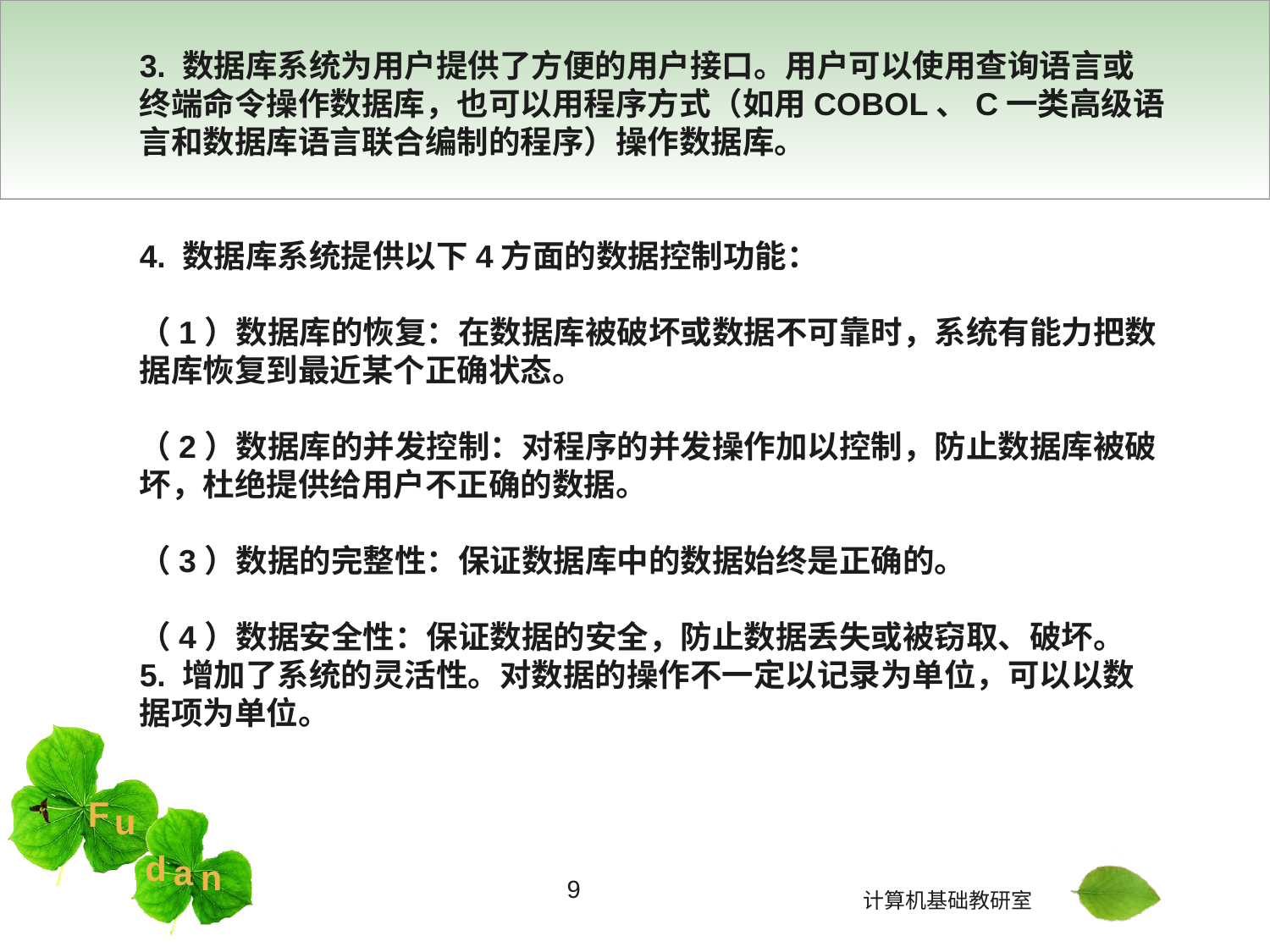

3. 数据库系统为用户提供了方便的用户接口。用户可以使用查询语言或终端命令操作数据库，也可以用程序方式（如用COBOL、C一类高级语言和数据库语言联合编制的程序）操作数据库。

4. 数据库系统提供以下4方面的数据控制功能：

（1）数据库的恢复：在数据库被破坏或数据不可靠时，系统有能力把数据库恢复到最近某个正确状态。

（2）数据库的并发控制：对程序的并发操作加以控制，防止数据库被破坏，杜绝提供给用户不正确的数据。

（3）数据的完整性：保证数据库中的数据始终是正确的。

（4）数据安全性：保证数据的安全，防止数据丢失或被窃取、破坏。
5. 增加了系统的灵活性。对数据的操作不一定以记录为单位，可以以数据项为单位。
9